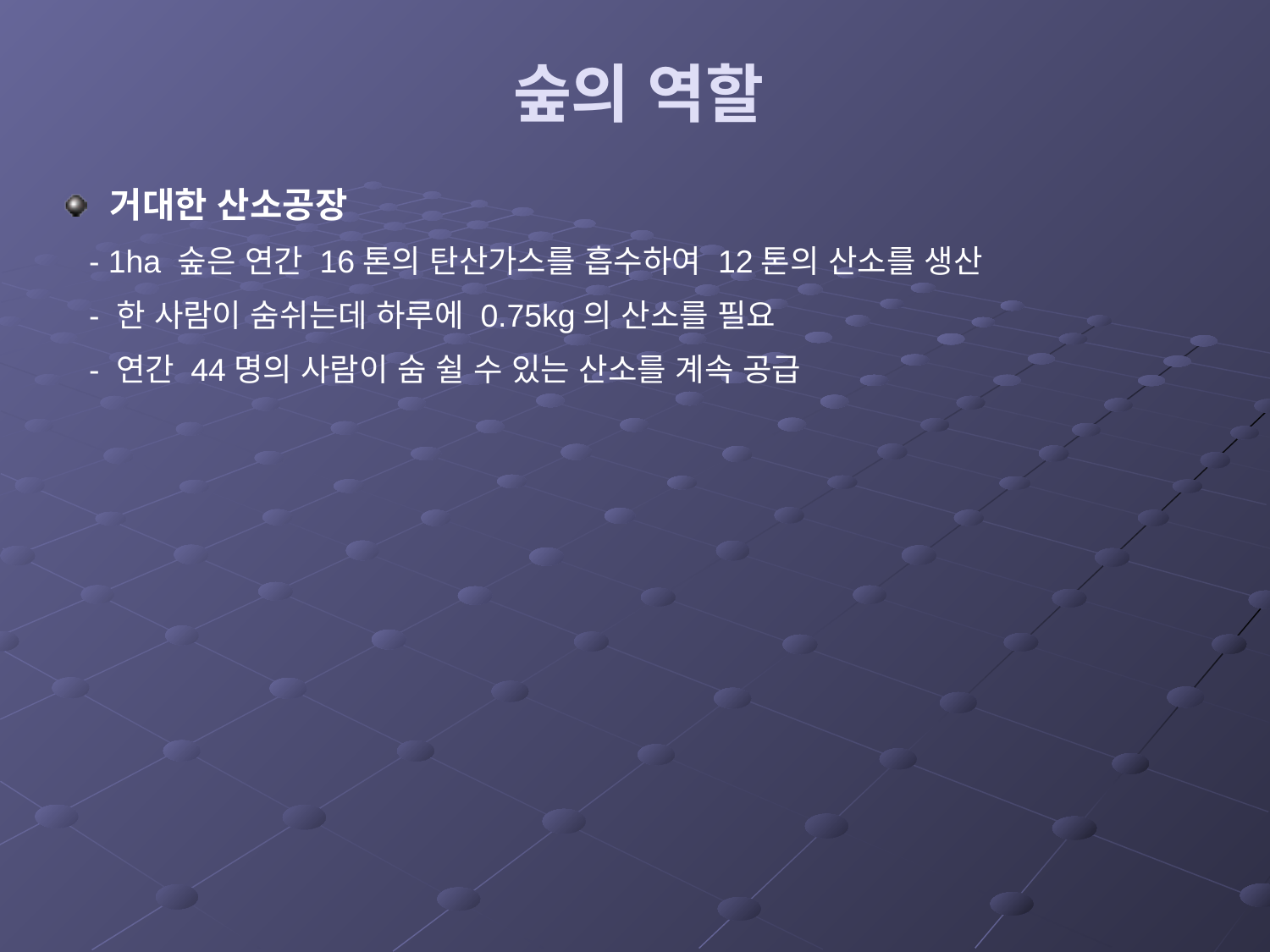

숲의 역할
거대한 산소공장
   - 1ha 숲은 연간 16톤의 탄산가스를 흡수하여 12톤의 산소를 생산
   - 한 사람이 숨쉬는데 하루에 0.75kg의 산소를 필요
   - 연간 44명의 사람이 숨 쉴 수 있는 산소를 계속 공급